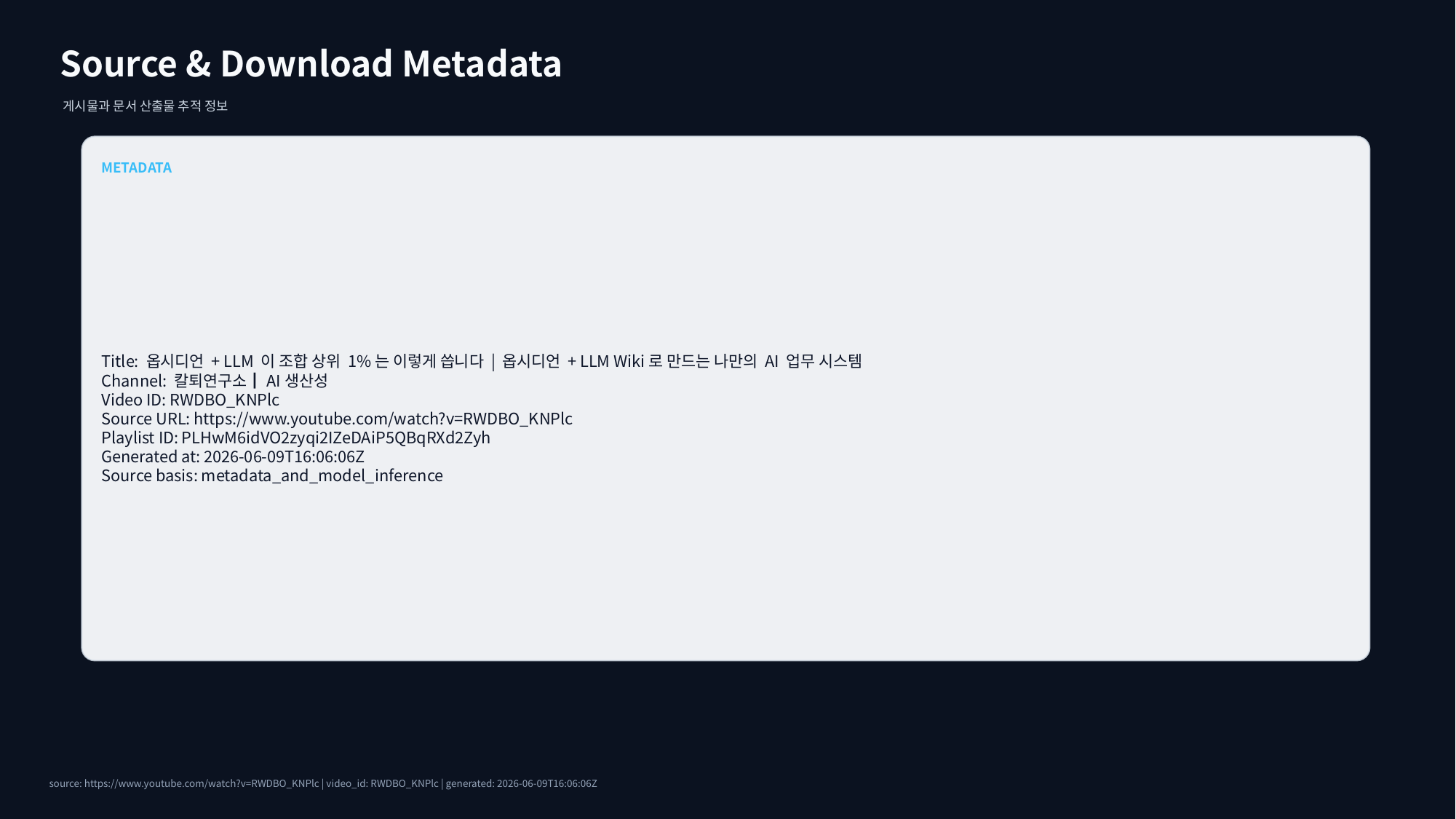

Source & Download Metadata
게시물과 문서 산출물 추적 정보

METADATA
Title: 옵시디언 + LLM 이 조합 상위 1%는 이렇게 씁니다 | 옵시디언 + LLM Wiki로 만드는 나만의 AI 업무 시스템
Channel: 칼퇴연구소┃AI생산성
Video ID: RWDBO_KNPlc
Source URL: https://www.youtube.com/watch?v=RWDBO_KNPlc
Playlist ID: PLHwM6idVO2zyqi2IZeDAiP5QBqRXd2Zyh
Generated at: 2026-06-09T16:06:06Z
Source basis: metadata_and_model_inference
source: https://www.youtube.com/watch?v=RWDBO_KNPlc | video_id: RWDBO_KNPlc | generated: 2026-06-09T16:06:06Z